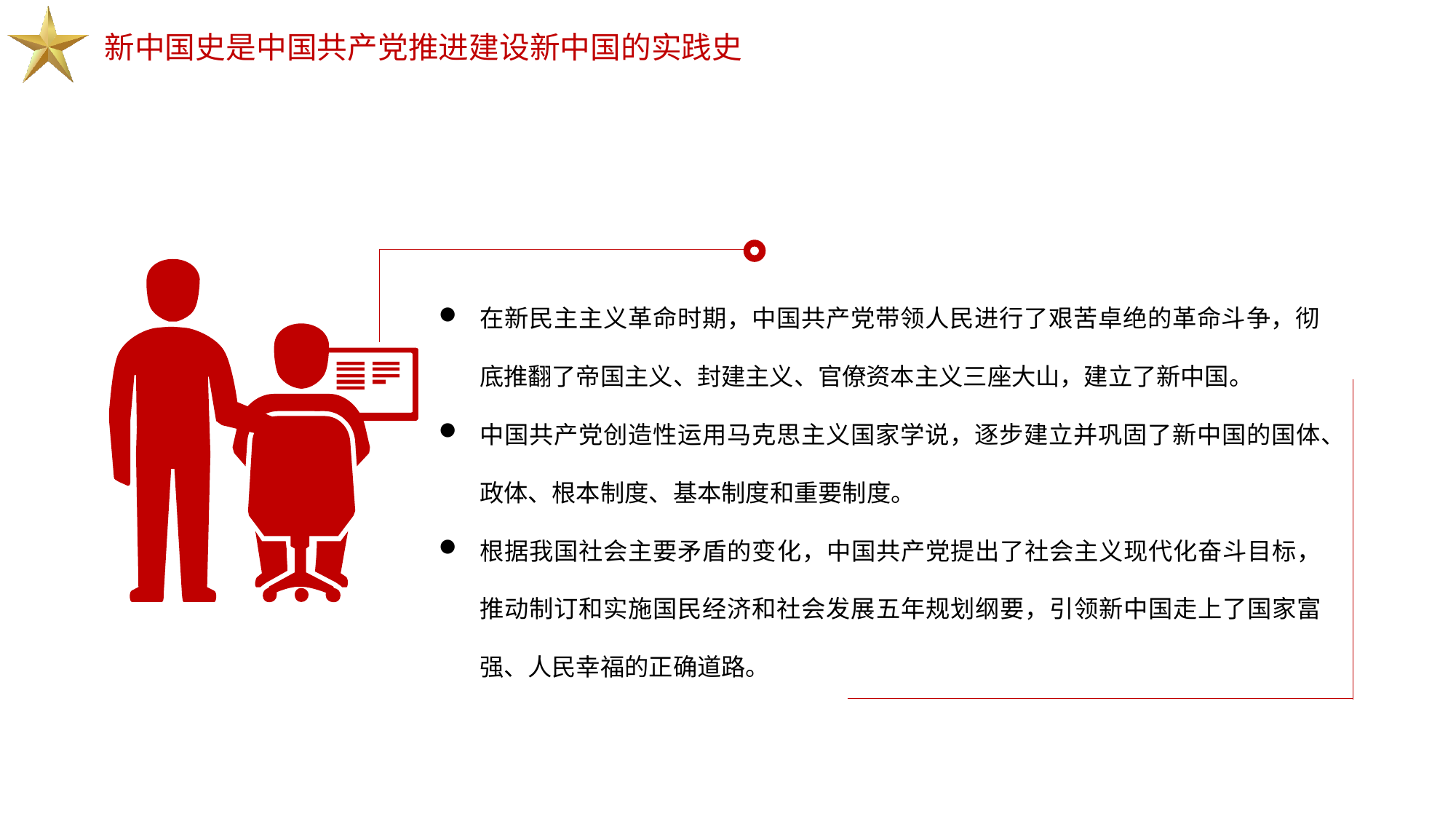

在新民主主义革命时期，中国共产党带领人民进行了艰苦卓绝的革命斗争，彻底推翻了帝国主义、封建主义、官僚资本主义三座大山，建立了新中国。
中国共产党创造性运用马克思主义国家学说，逐步建立并巩固了新中国的国体、政体、根本制度、基本制度和重要制度。
根据我国社会主要矛盾的变化，中国共产党提出了社会主义现代化奋斗目标，推动制订和实施国民经济和社会发展五年规划纲要，引领新中国走上了国家富强、人民幸福的正确道路。